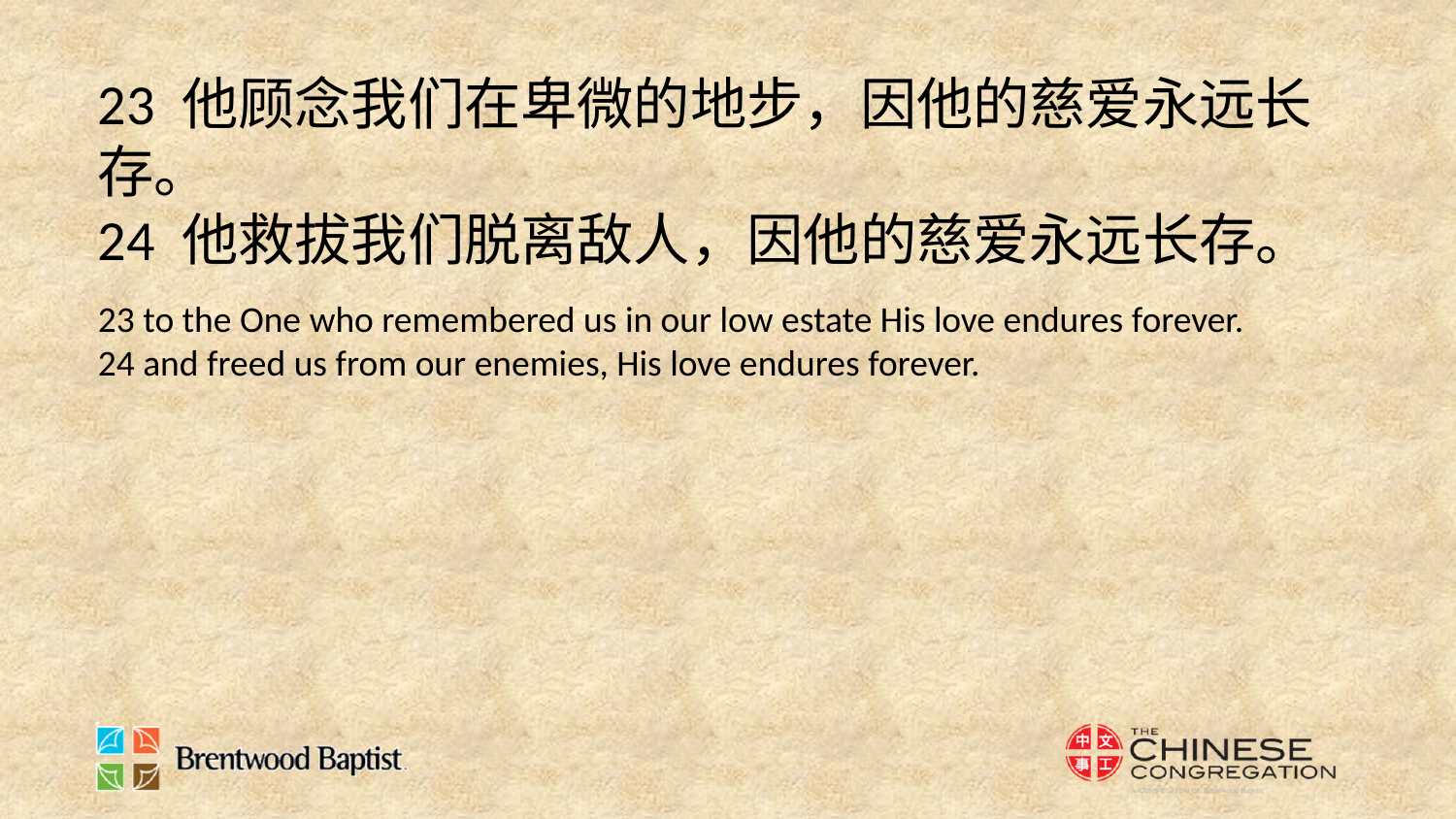

23 他顾念我们在卑微的地步，因他的慈爱永远长存。
24 他救拔我们脱离敌人，因他的慈爱永远长存。

23 to the One who remembered us in our low estate His love endures forever.
24 and freed us from our enemies, His love endures forever.